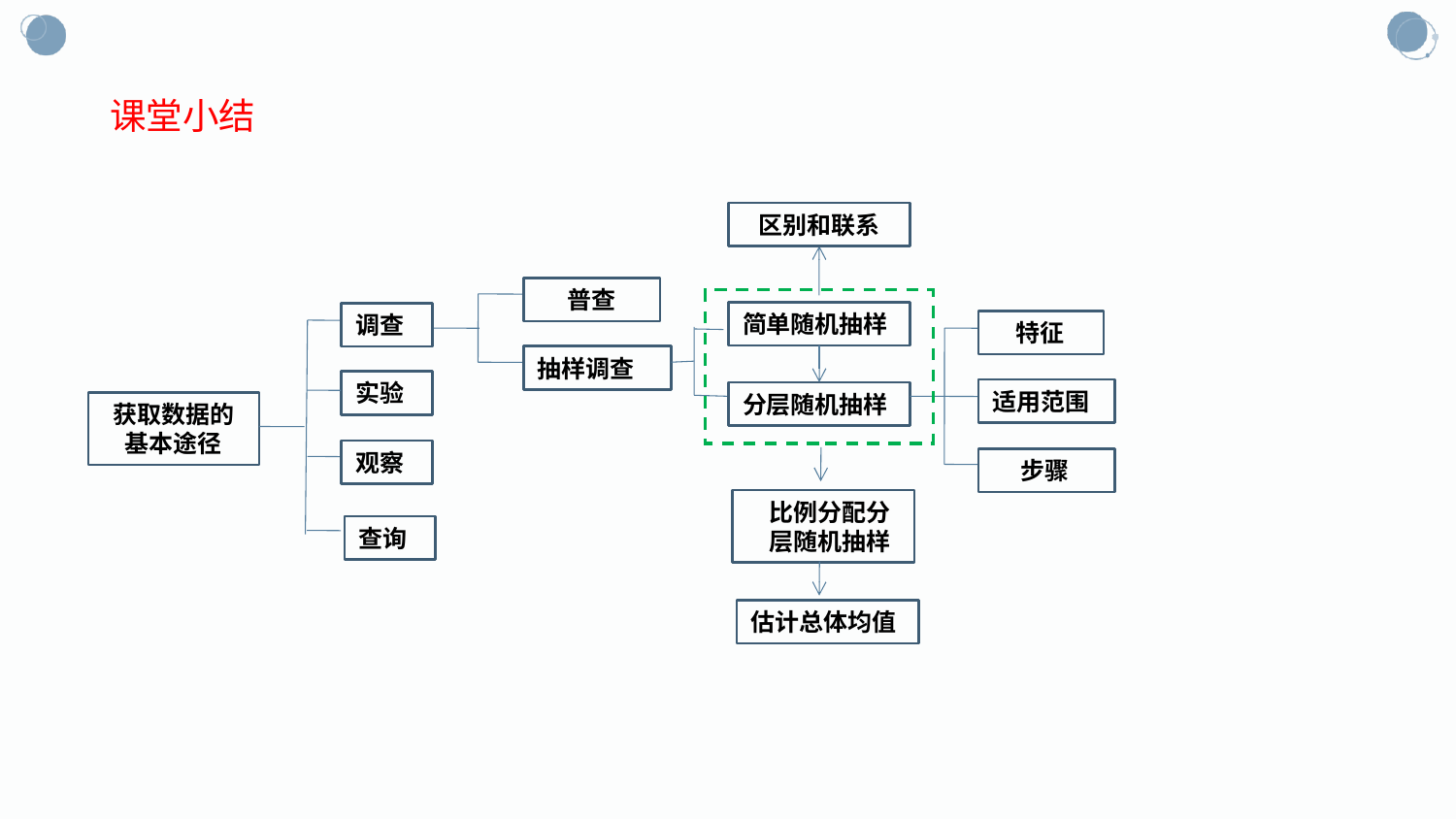

课堂小结
区别和联系
普查

简单随机抽样
调查
   特征
抽样调查
实验
适用范围
分层随机抽样
获取数据的基本途径
观察
    步骤
   比例分配分
   层随机抽样
查询
估计总体均值